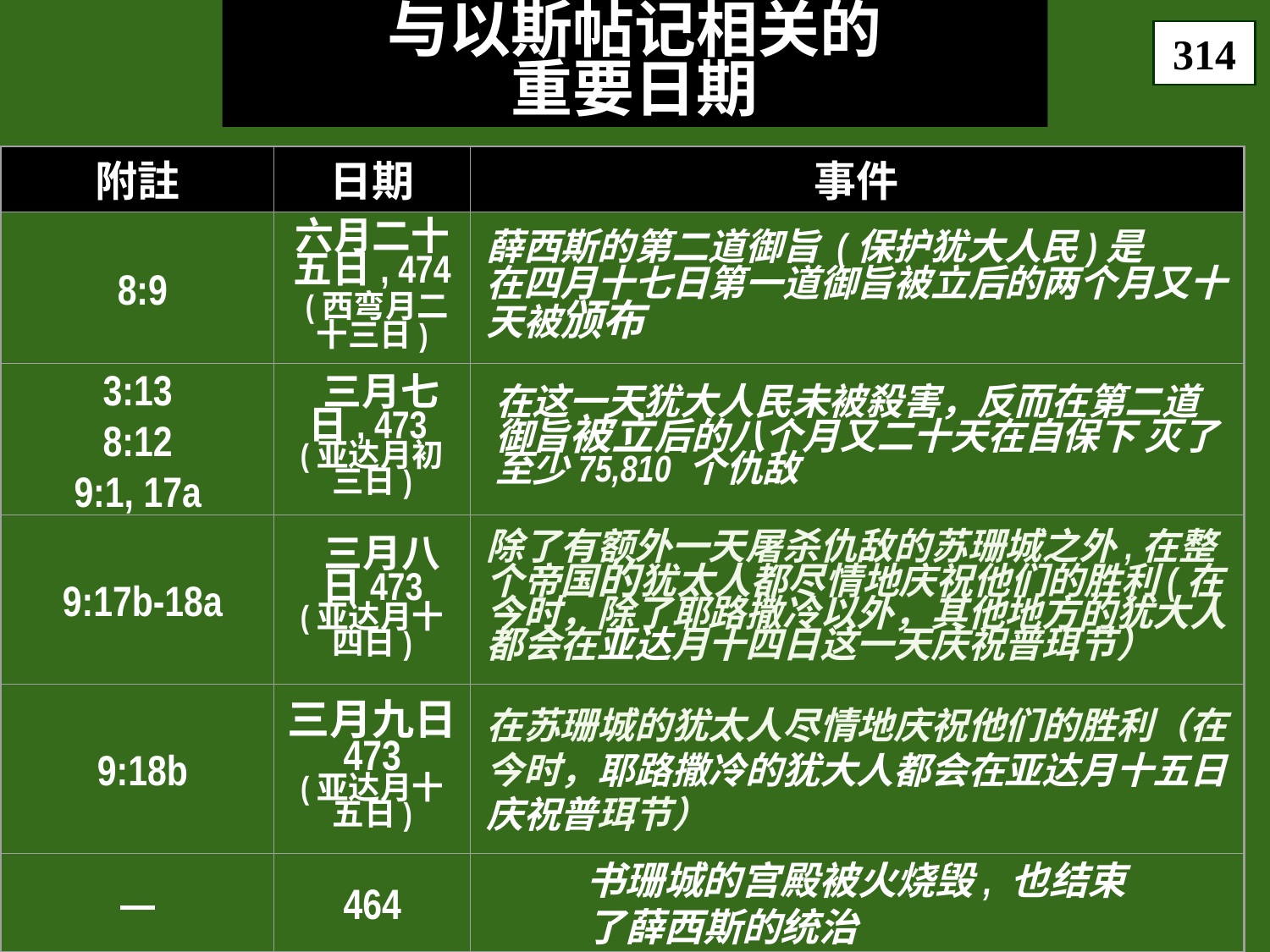

# 与以斯帖记相关的 重要日期

314

附註

日期

事件

 8:9

六月二十五日, 474
 (西弯月二十三日)

薛西斯的第二道御旨 (保护犹大人民)是
在四月十七日第一道御旨被立后的两个月又十天被颁布

3:13
8:12
9:1, 17a

 三月七日, 473
(亚达月初
三日)

在这一天犹大人民未被殺害，反而在第二道
御旨被立后的八个月又二十天在自保下 灭了至少75,810 个仇敌

 9:17b-18a

 三月八日473
(亚达月十
四日)

除了有额外一天屠杀仇敌的苏珊城之外,在整个帝国的犹太人都尽情地庆祝他们的胜利(在今时，除了耶路撒冷以外，其他地方的犹大人都会在亚达月十四日这一天庆祝普珥节）

 9:18b

三月九日 473
(亚达月十五日)

在苏珊城的犹太人尽情地庆祝他们的胜利（在今时，耶路撒冷的犹大人都会在亚达月十五日庆祝普珥节）

—

464

书珊城的宫殿被火烧毁, 也结束
了薛西斯的统治